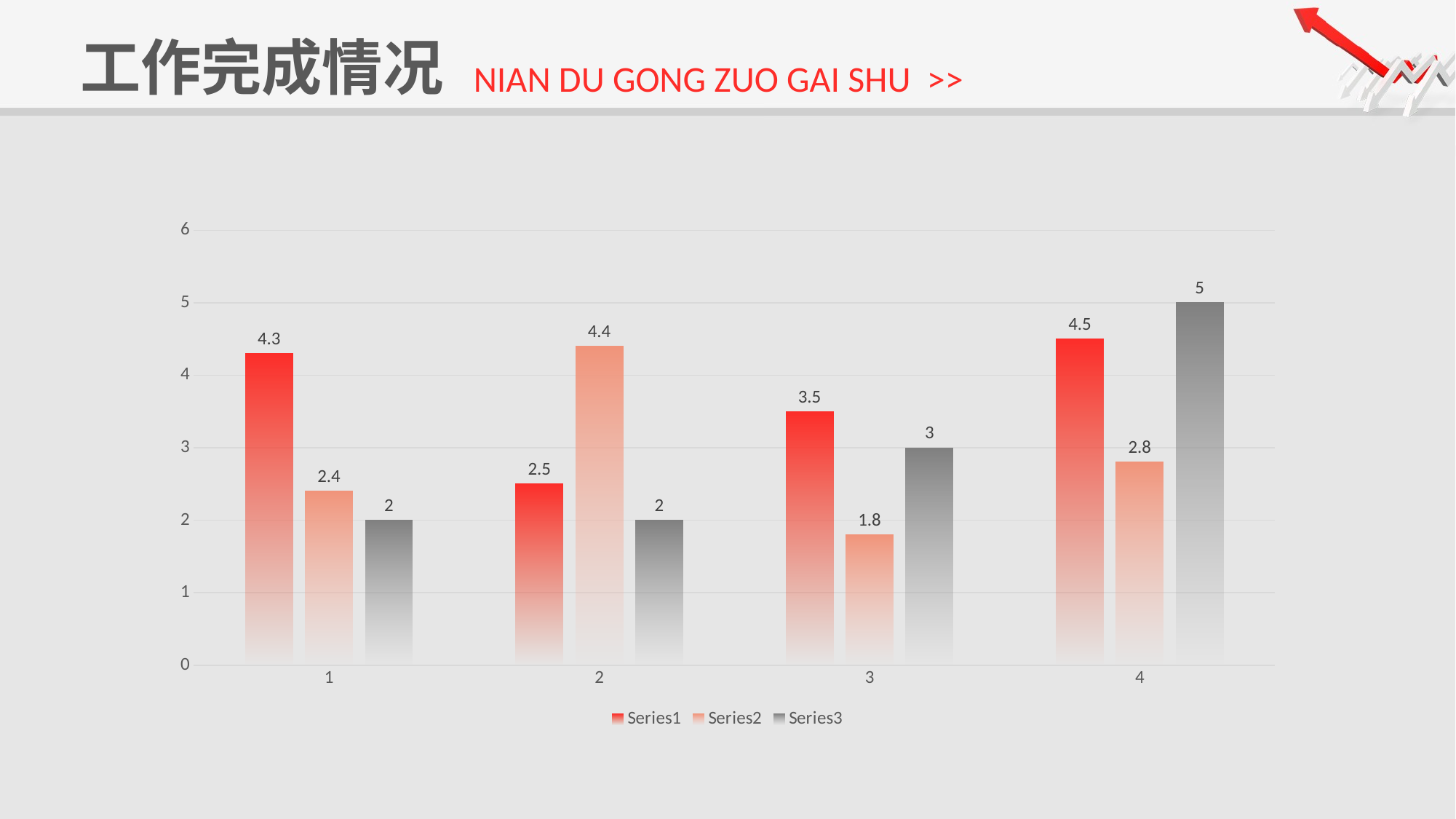

工作完成情况
NIAN DU GONG ZUO GAI SHU  >>

### Chart

| Category |  |  |  |
|---|---|---|---|